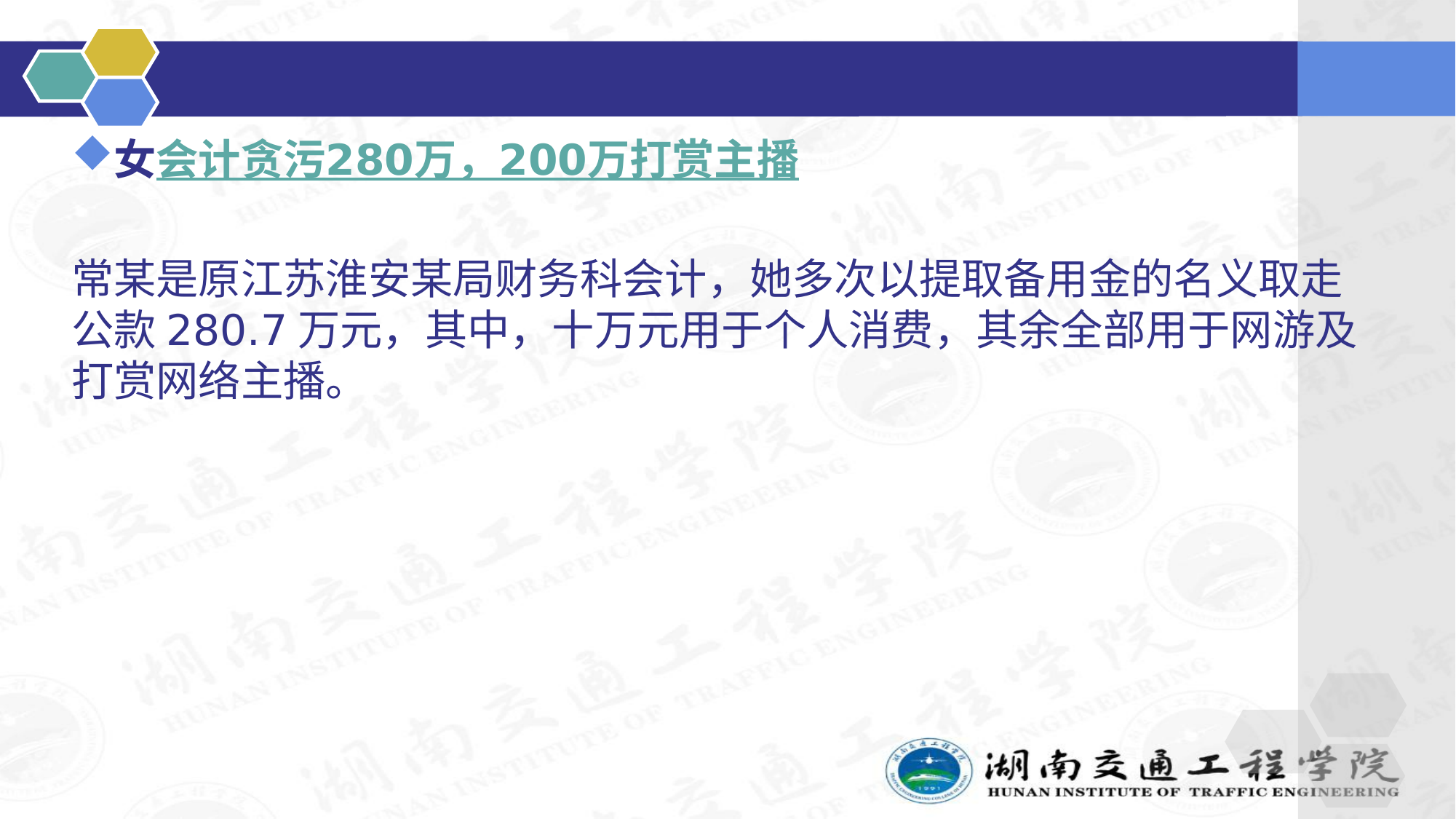

#
女会计贪污280万，200万打赏主播

常某是原江苏淮安某局财务科会计，她多次以提取备用金的名义取走公款280.7万元，其中，十万元用于个人消费，其余全部用于网游及打赏网络主播。